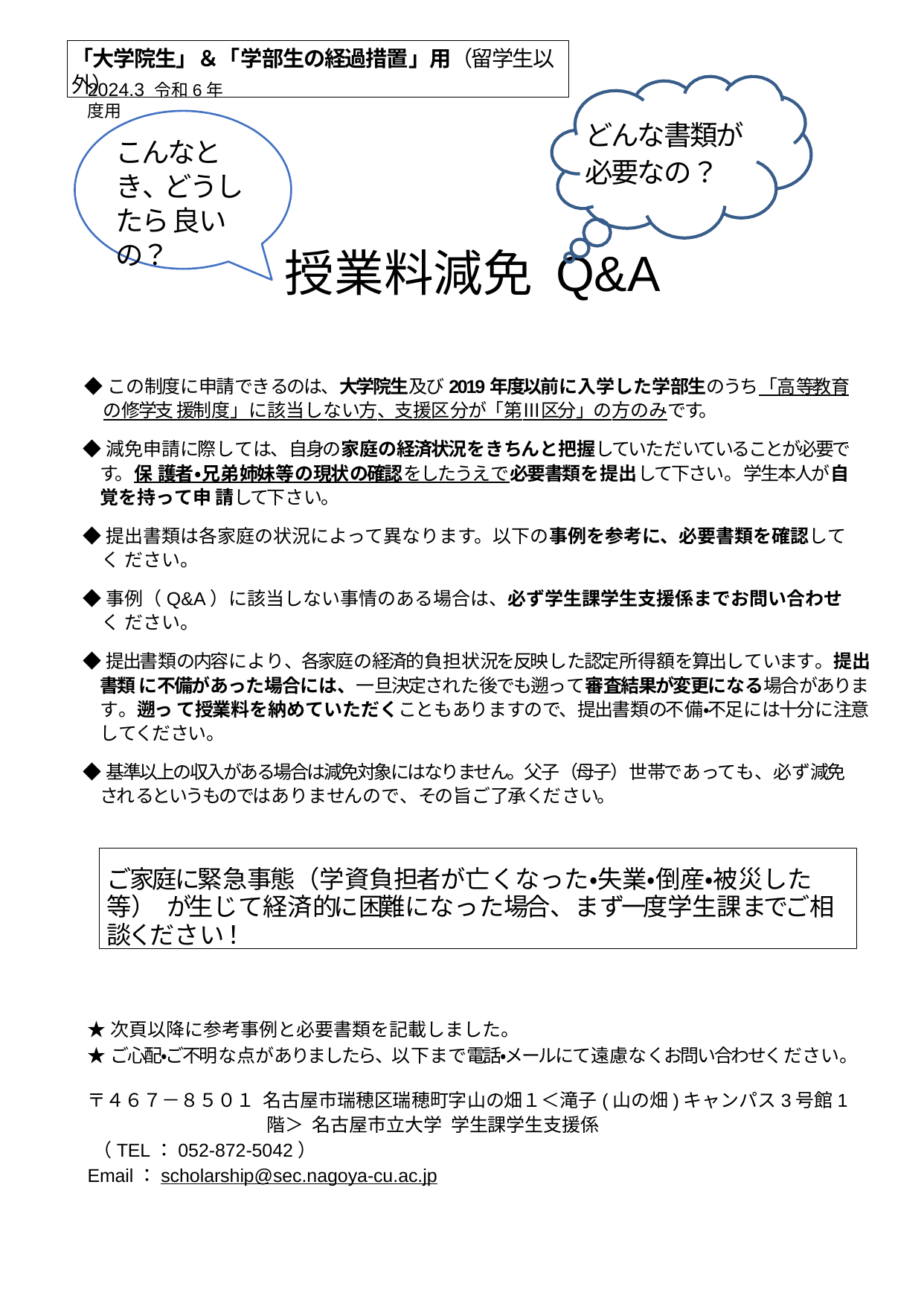

「大学院生」＆「学部生の経過措置」用（留学生以外）

2024.3 令和6年度用

どんな書類が 必要なの？

こんなとき､ どうしたら 良いの？

授業料減免 Q&A

◆この制度に申請できるのは、大学院生及び2019年度以前に入学した学部生のうち「高等教育の修学支 援制度」に該当しない方、支援区分が「第Ⅲ区分」の方のみです。
◆減免申請に際しては、自身の家庭の経済状況をきちんと把握していただいていることが必要です。保 護者・兄弟姉妹等の現状の確認をしたうえで必要書類を提出して下さい。学生本人が自覚を持って申 請して下さい。
◆提出書類は各家庭の状況によって異なります。以下の事例を参考に、必要書類を確認してく ださい。
◆事例（Q&A）に該当しない事情のある場合は、必ず学生課学生支援係までお問い合わせく ださい。
◆提出書類の内容により、各家庭の経済的負担状況を反映した認定所得額を算出しています。提出書類 に不備があった場合には、一旦決定された後でも遡って審査結果が変更になる場合があります。遡っ て授業料を納めていただくこともありますので、提出書類の不備・不足には十分に注意してください。
◆基準以上の収入がある場合は減免対象にはなりません。父子（母子）世帯であっても、必ず減免され るというものではありませんので、その旨ご了承ください。
ご家庭に緊急事態（学資負担者が亡くなった・失業・倒産・被災した等）  が生じて経済的に困難になった場合、まず一度学生課までご相談ください！
★次頁以降に参考事例と必要書類を記載しました。
★ご心配・ご不明な点がありましたら、以下まで電話・メールにて遠慮なくお問い合わせください。

〒４６７－８５０１ 名古屋市瑞穂区瑞穂町字山の畑１＜滝子(山の畑)キャンパス3号館1階＞  名古屋市立大学 学生課学生支援係
（TEL：052-872-5042）
Email：scholarship@sec.nagoya-cu.ac.jp